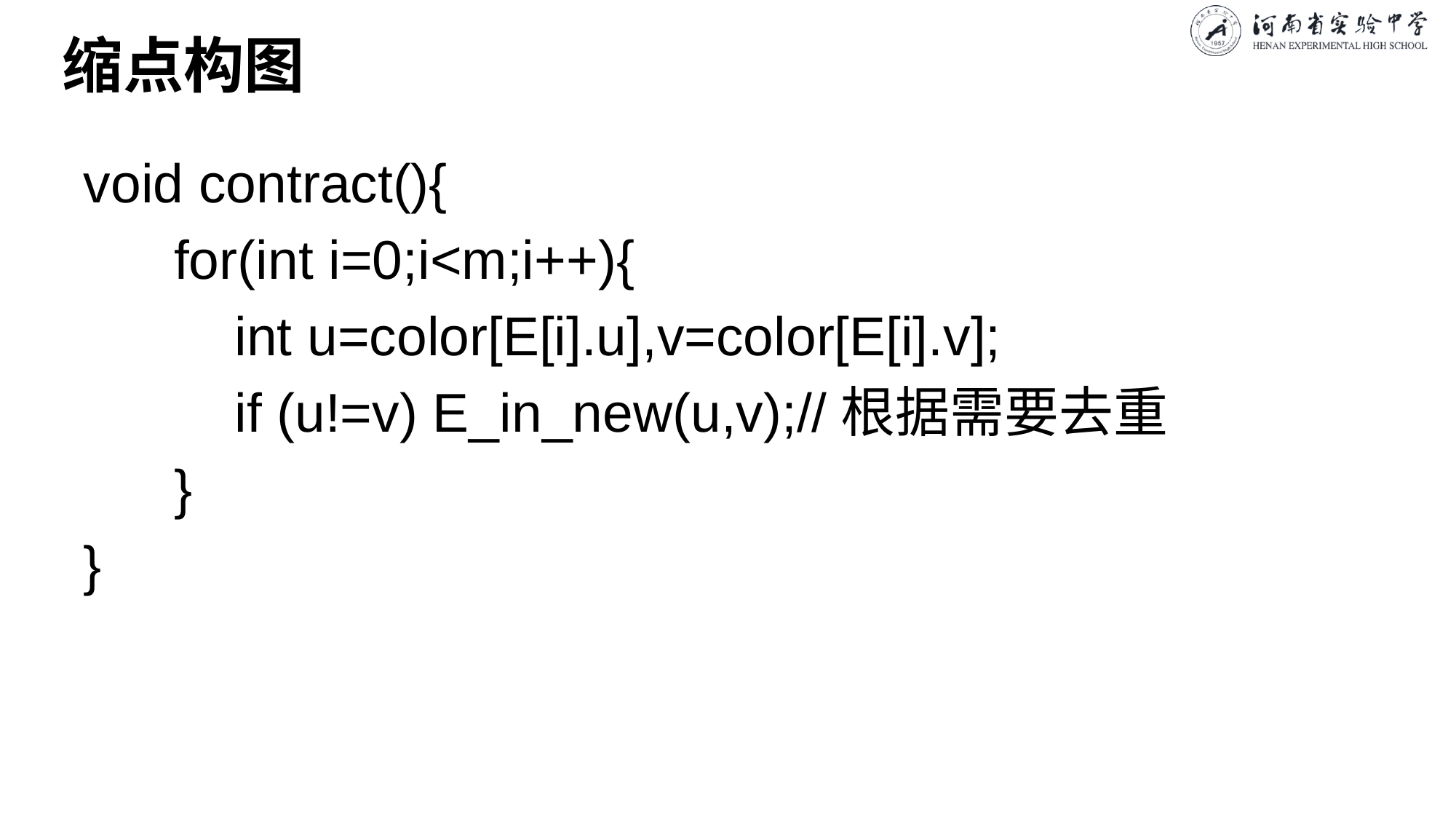

# 缩点构图
void contract(){
      for(int i=0;i<m;i++){
          int u=color[E[i].u],v=color[E[i].v];
          if (u!=v) E_in_new(u,v);//根据需要去重
      }
}